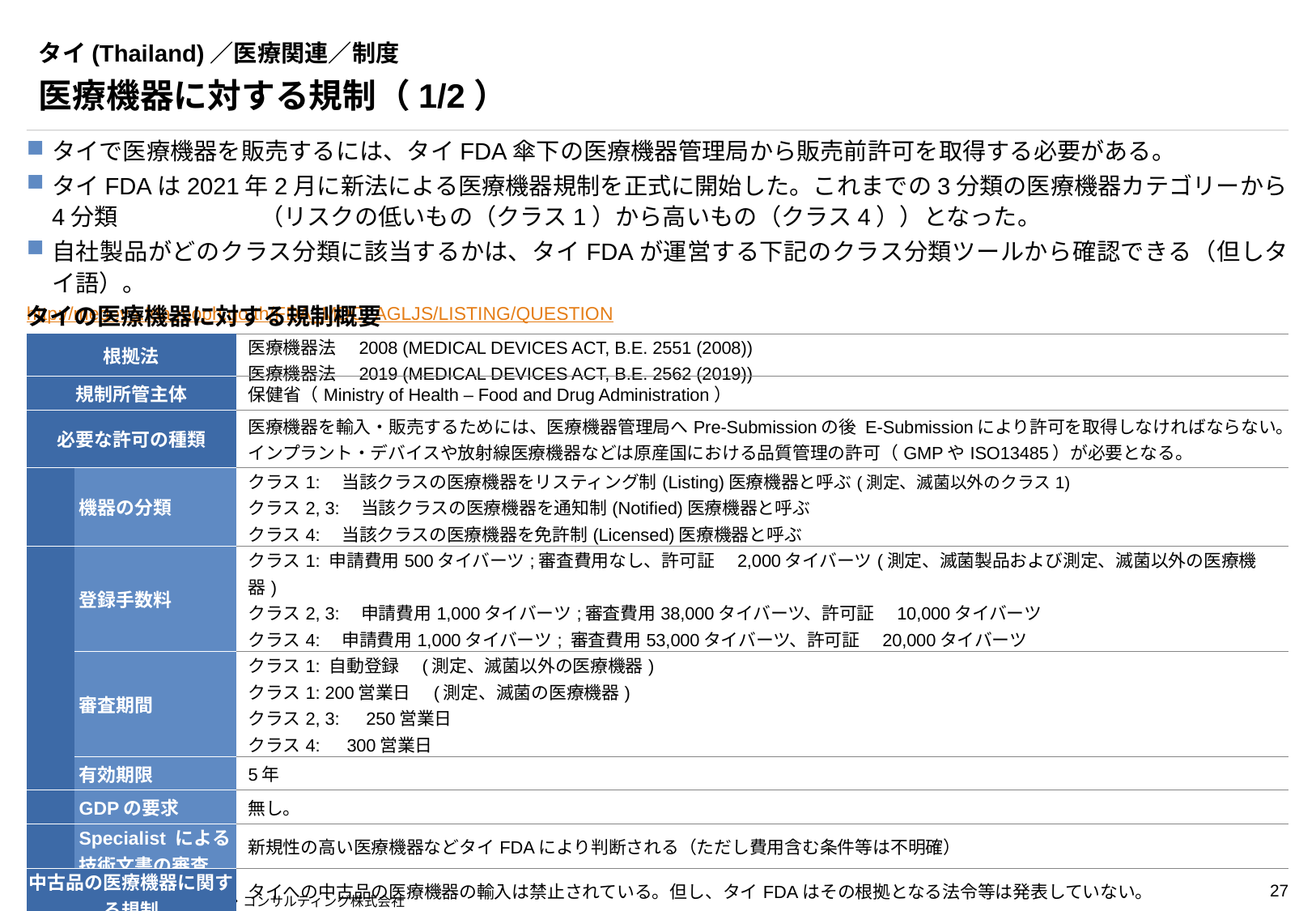

# タイ(Thailand)／医療関連／制度
医療機器に対する規制（1/2）
タイで医療機器を販売するには、タイFDA傘下の医療機器管理局から販売前許可を取得する必要がある。
タイFDAは2021年2月に新法による医療機器規制を正式に開始した。これまでの3分類の医療機器カテゴリーから4分類　　　　　　（リスクの低いもの（クラス1）から高いもの（クラス4））となった。
自社製品がどのクラス分類に該当するかは、タイFDAが運営する下記のクラス分類ツールから確認できる（但しタイ語）。
http://medeva.fda.moph.go.th/FDA_MDC_AGLJS/LISTING/QUESTION
タイの医療機器に対する規制概要
| 根拠法 |  | 医療機器法　2008 (MEDICAL DEVICES ACT, B.E. 2551 (2008)) 医療機器法　2019 (MEDICAL DEVICES ACT, B.E. 2562 (2019)) |
| --- | --- | --- |
| 規制所管主体 |  | 保健省（Ministry of Health – Food and Drug Administration） |
| 必要な許可の種類 |  | 医療機器を輸入・販売するためには、医療機器管理局へPre-Submissionの後 E-Submissionにより許可を取得しなければならない。インプラント・デバイスや放射線医療機器などは原産国における品質管理の許可（GMPやISO13485）が必要となる。 |
|  | 機器の分類 | クラス1:　当該クラスの医療機器をリスティング制(Listing)医療機器と呼ぶ(測定、滅菌以外のクラス1) クラス2, 3:　当該クラスの医療機器を通知制(Notified)医療機器と呼ぶ クラス4:　当該クラスの医療機器を免許制(Licensed)医療機器と呼ぶ |
|  | 登録手数料 | クラス1: 申請費用500タイバーツ;審査費用なし、許可証　2,000タイバーツ(測定、滅菌製品および測定、滅菌以外の医療機器) クラス2, 3:　申請費用1,000タイバーツ;審査費用38,000タイバーツ、許可証　10,000タイバーツ クラス4:　申請費用1,000タイバーツ; 審査費用53,000タイバーツ、許可証　20,000タイバーツ |
|  | 審査期間 | クラス1: 自動登録　(測定、滅菌以外の医療機器) クラス1: 200営業日　(測定、滅菌の医療機器) クラス2, 3:　250営業日 クラス4:　300営業日 |
|  | 有効期限 | 5年 |
|  | GDPの要求 | 無し。 |
|  | Specialist による技術文書の審査 | 新規性の高い医療機器などタイFDAにより判断される（ただし費用含む条件等は不明確） |
| 中古品の医療機器に関する規制 |  | タイへの中古品の医療機器の輸入は禁止されている。但し、タイFDAはその根拠となる法令等は発表していない。 |
（出所）クアルテック・ジャパン・コンサルティング株式会社